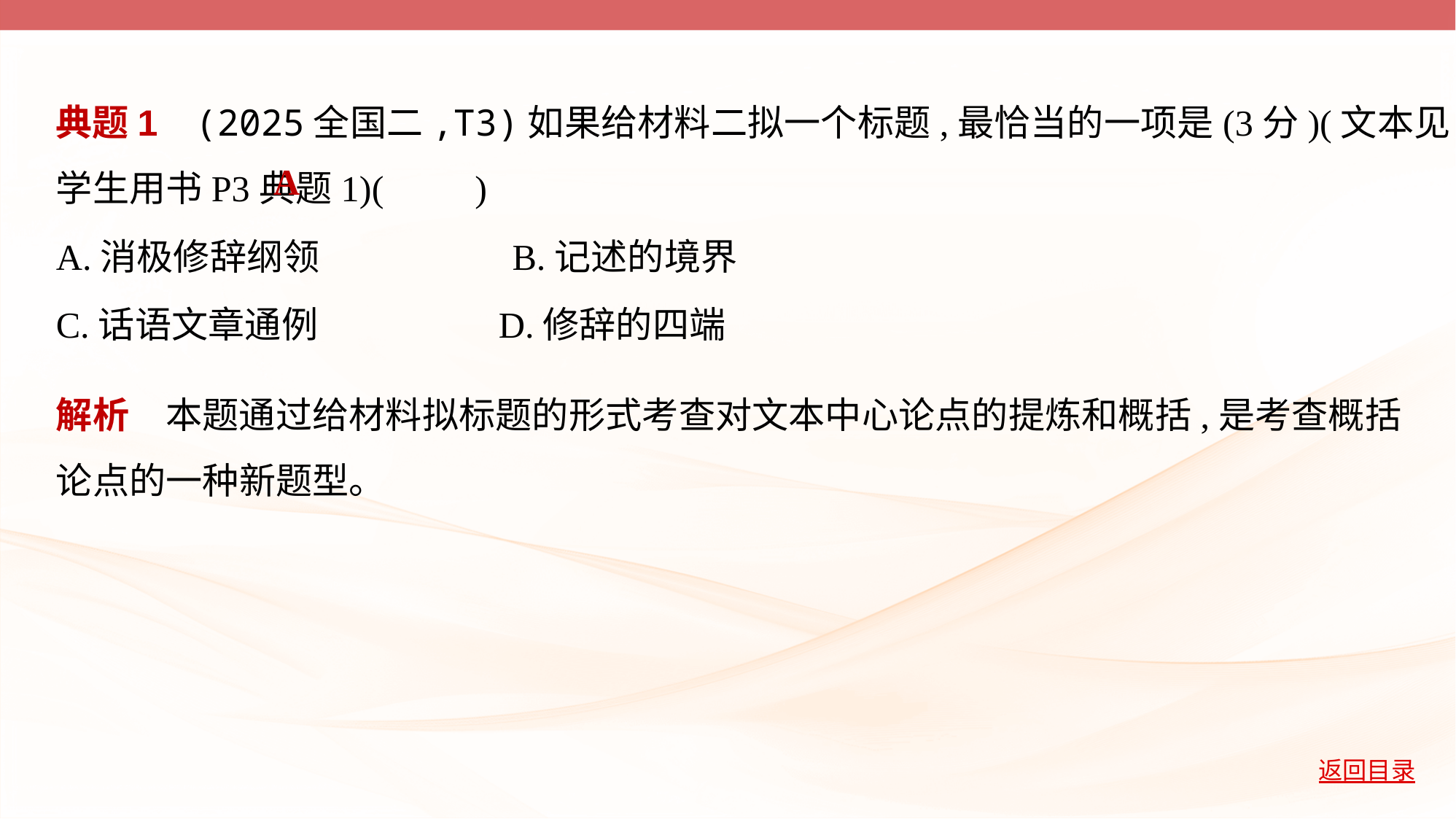

典题1    (2025全国二,T3)如果给材料二拟一个标题,最恰当的一项是(3分)(文本见学生用书P3典题1)(          )
A.消极修辞纲领　　　　　B.记述的境界
C.话语文章通例　　            D.修辞的四端
A

解析　本题通过给材料拟标题的形式考查对文本中心论点的提炼和概括,是考查概括
论点的一种新题型。